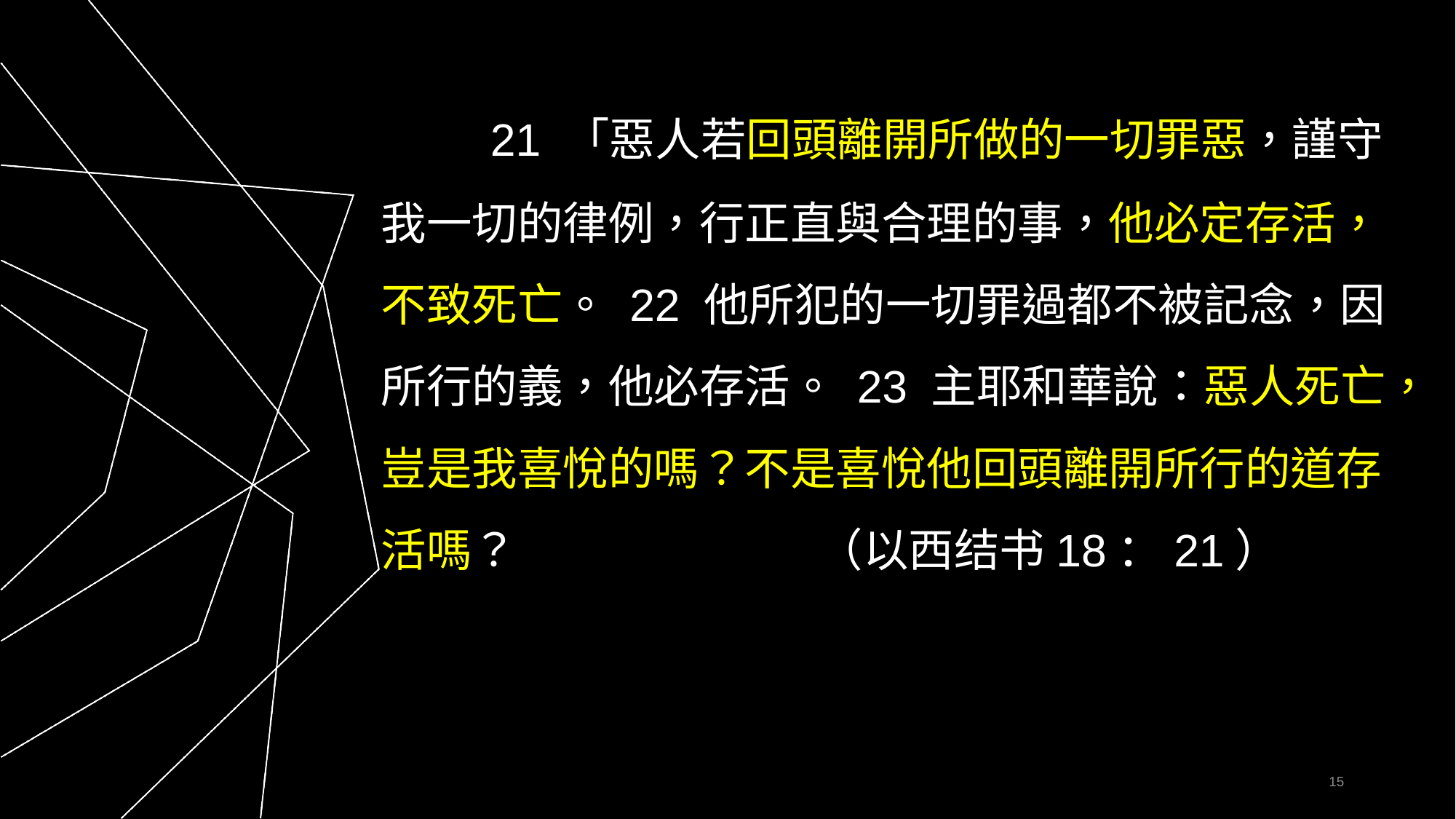

21 「惡人若回頭離開所做的一切罪惡，謹守我一切的律例，行正直與合理的事，他必定存活，不致死亡。 22 他所犯的一切罪過都不被記念，因所行的義，他必存活。 23 主耶和華說：惡人死亡，豈是我喜悅的嗎？不是喜悅他回頭離開所行的道存活嗎？			（以西结书18：21）

15